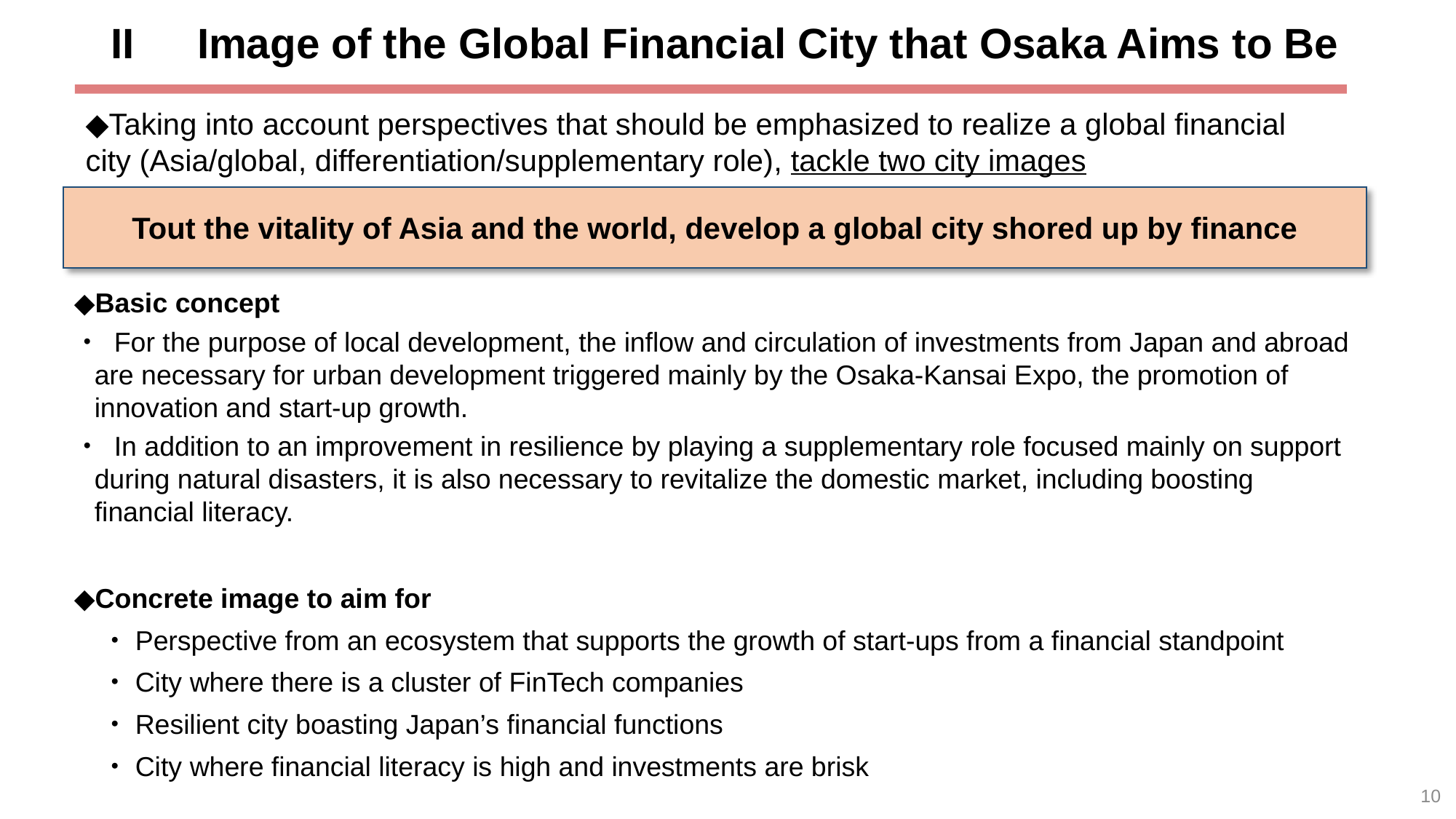

II　Image of the Global Financial City that Osaka Aims to Be
◆Taking into account perspectives that should be emphasized to realize a global financial city (Asia/global, differentiation/supplementary role), tackle two city images
Tout the vitality of Asia and the world, develop a global city shored up by finance
◆Basic concept
・ For the purpose of local development, the inflow and circulation of investments from Japan and abroad are necessary for urban development triggered mainly by the Osaka-Kansai Expo, the promotion of innovation and start-up growth.
・ In addition to an improvement in resilience by playing a supplementary role focused mainly on support during natural disasters, it is also necessary to revitalize the domestic market, including boosting financial literacy.

◆Concrete image to aim for
　・Perspective from an ecosystem that supports the growth of start-ups from a financial standpoint
　・City where there is a cluster of FinTech companies
　・Resilient city boasting Japan’s financial functions
　・City where financial literacy is high and investments are brisk
10